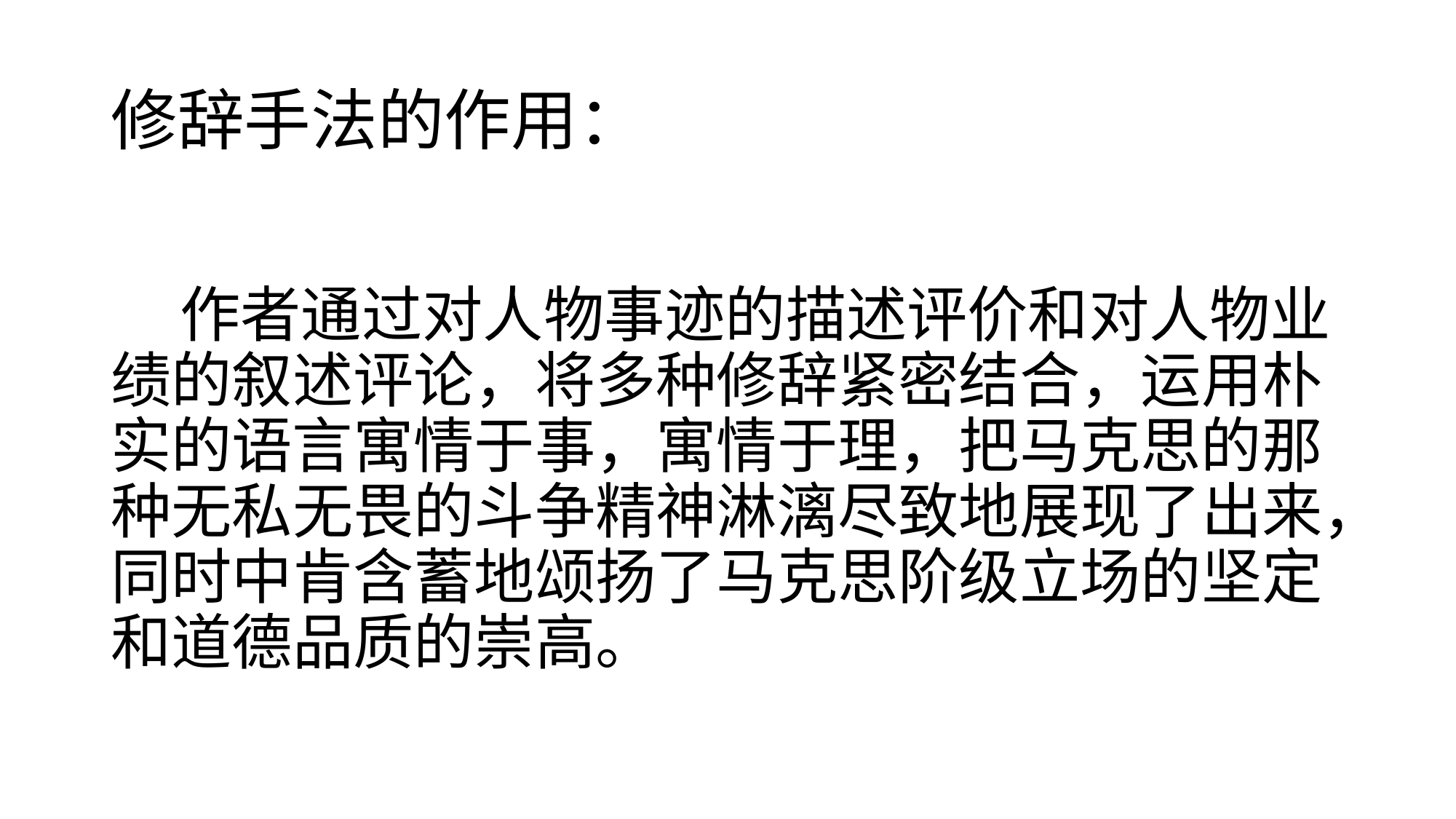

# 修辞手法的作用：

    作者通过对人物事迹的描述评价和对人物业绩的叙述评论，将多种修辞紧密结合，运用朴实的语言寓情于事，寓情于理，把马克思的那种无私无畏的斗争精神淋漓尽致地展现了出来，同时中肯含蓄地颂扬了马克思阶级立场的坚定和道德品质的崇高。